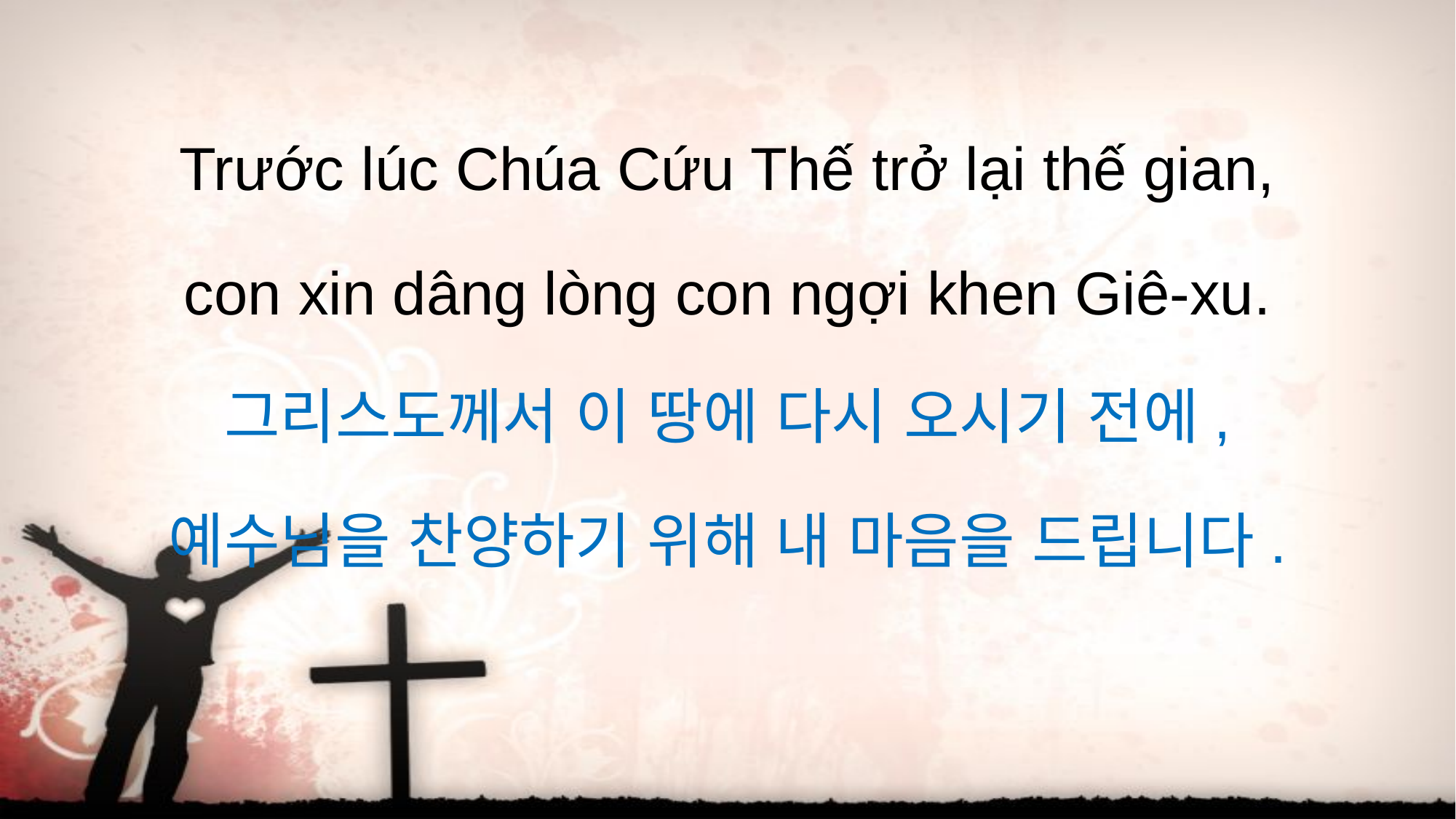

Trước lúc Chúa Cứu Thế trở lại thế gian,
con xin dâng lòng con ngợi khen Giê-xu.
그리스도께서 이 땅에 다시 오시기 전에,
예수님을 찬양하기 위해 내 마음을 드립니다.